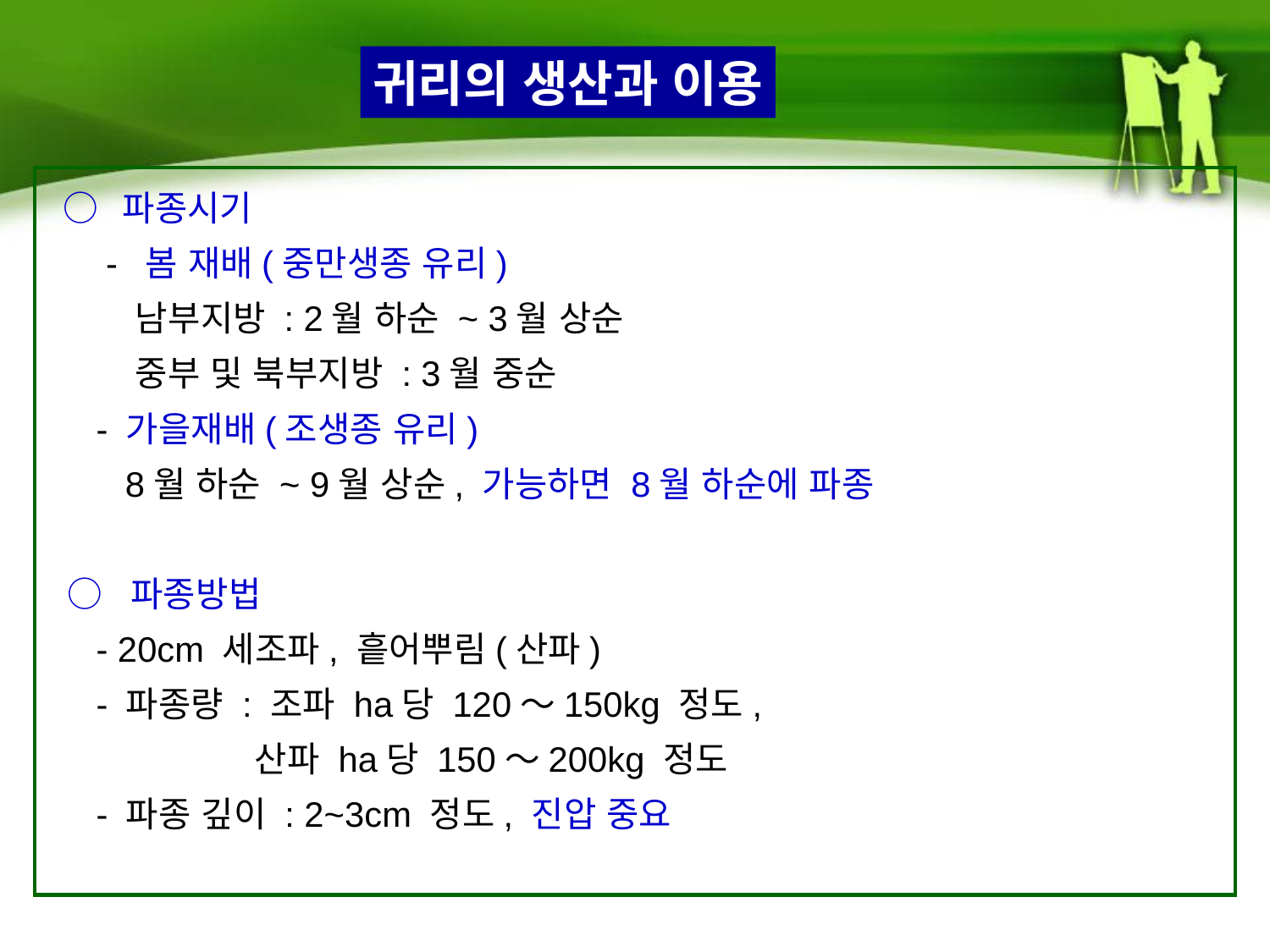

귀리의 생산과 이용
  ○  파종시기
      -  봄 재배(중만생종 유리)
        남부지방 : 2월 하순 ~ 3월 상순
        중부 및 북부지방 : 3월 중순
     - 가을재배(조생종 유리)
        8월 하순 ~ 9월 상순, 가능하면 8월 하순에 파종

  ○  파종방법
     - 20cm 세조파, 흩어뿌림(산파)
     - 파종량 : 조파 ha당 120～150kg 정도,
                    산파 ha당 150～200kg 정도
     - 파종 깊이 : 2~3cm 정도, 진압 중요